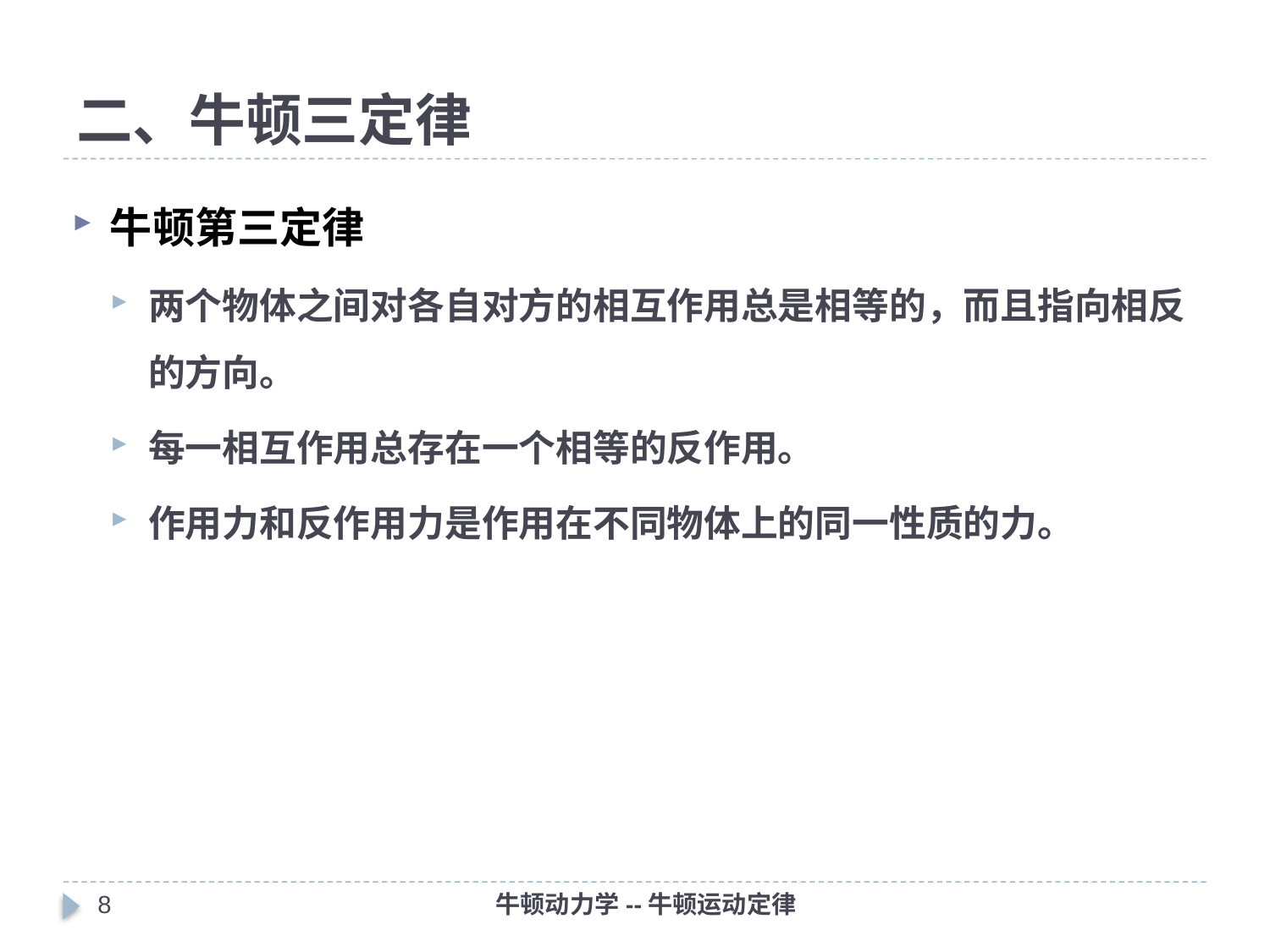

# 二、牛顿三定律
牛顿第三定律
两个物体之间对各自对方的相互作用总是相等的，而且指向相反的方向。
每一相互作用总存在一个相等的反作用。
作用力和反作用力是作用在不同物体上的同一性质的力。
8
牛顿动力学--牛顿运动定律